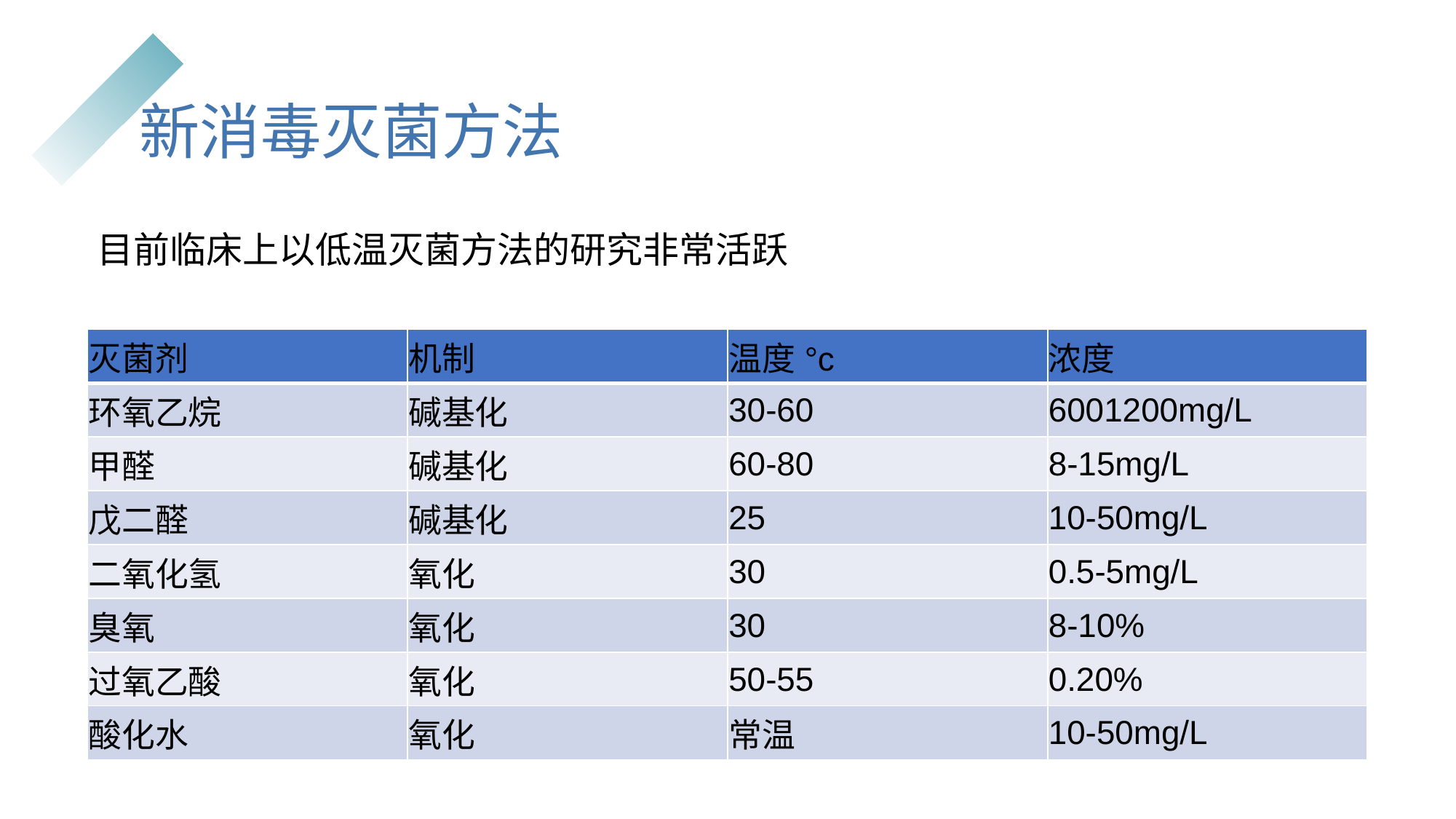

# 新消毒灭菌方法
目前临床上以低温灭菌方法的研究非常活跃
| 灭菌剂 | 机制 | 温度°c | 浓度 |
| --- | --- | --- | --- |
| 环氧乙烷 | 碱基化 | 30-60 | 6001200mg/L |
| 甲醛 | 碱基化 | 60-80 | 8-15mg/L |
| 戊二醛 | 碱基化 | 25 | 10-50mg/L |
| 二氧化氢 | 氧化 | 30 | 0.5-5mg/L |
| 臭氧 | 氧化 | 30 | 8-10% |
| 过氧乙酸 | 氧化 | 50-55 | 0.20% |
| 酸化水 | 氧化 | 常温 | 10-50mg/L |